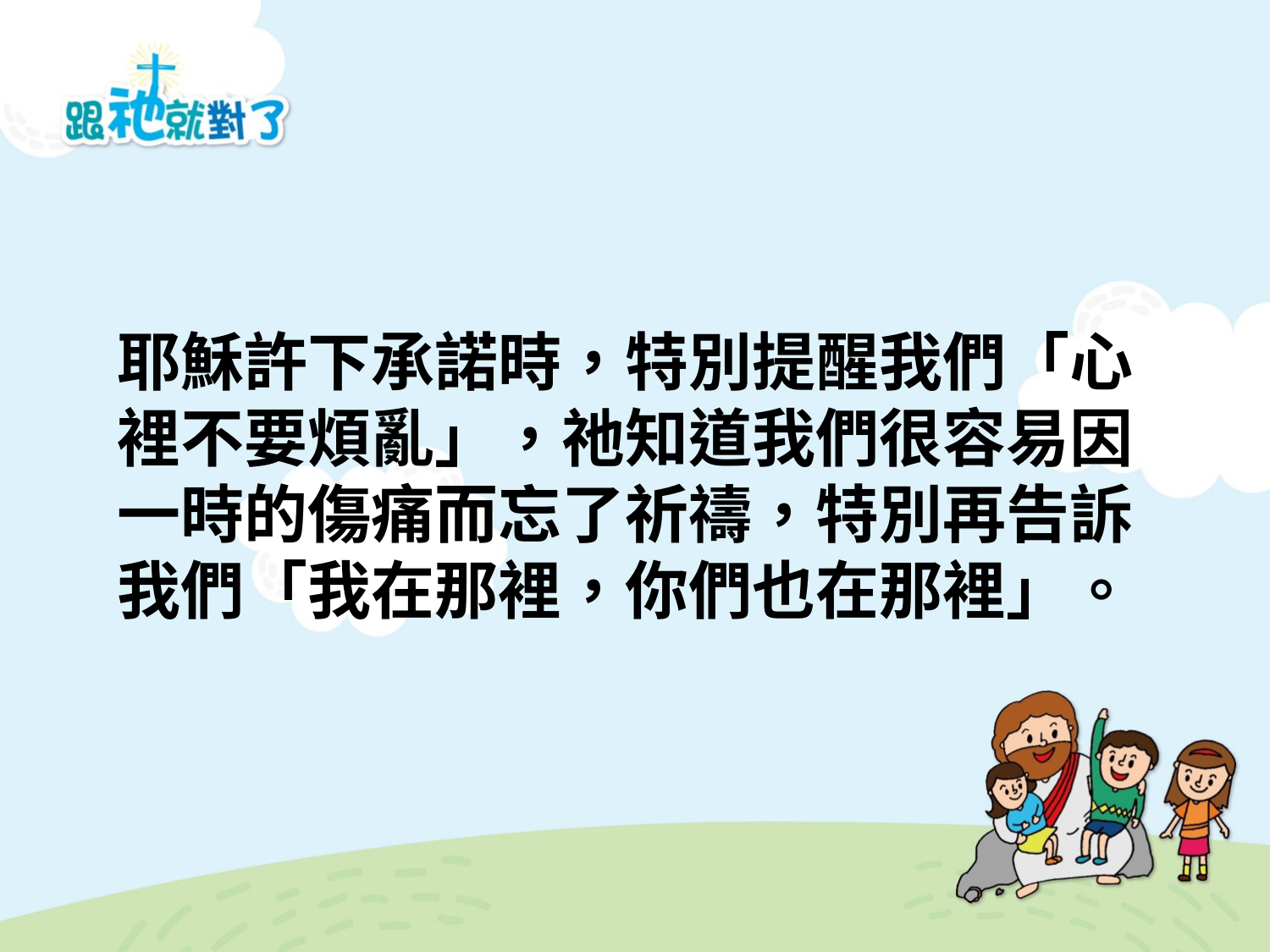

耶穌許下承諾時，特別提醒我們「心裡不要煩亂」，祂知道我們很容易因一時的傷痛而忘了祈禱，特別再告訴我們「我在那裡，你們也在那裡」。